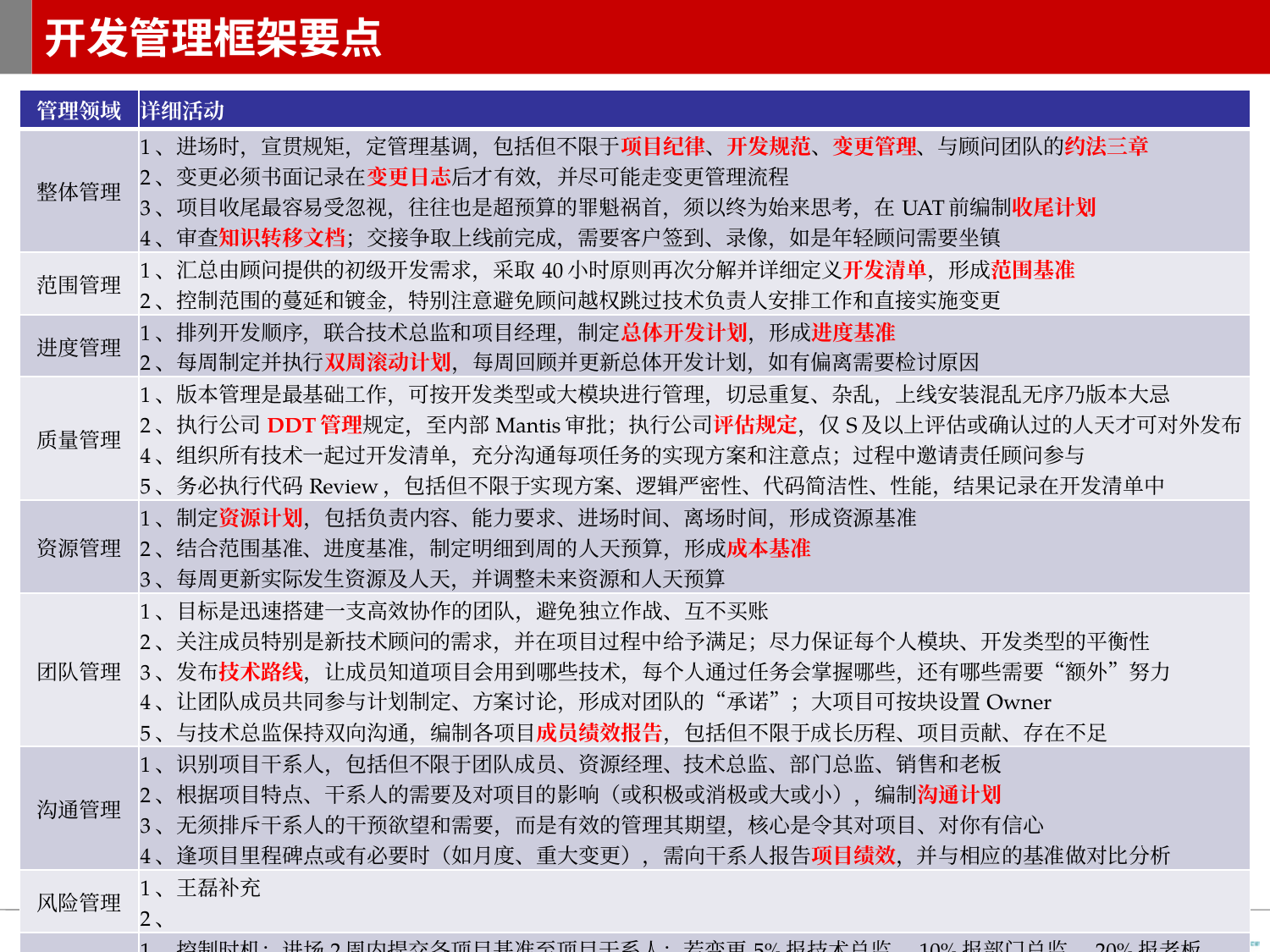

# 开发管理框架要点
| 管理领域 | 详细活动 |
| --- | --- |
| 整体管理 | 1、进场时，宣贯规矩，定管理基调，包括但不限于项目纪律、开发规范、变更管理、与顾问团队的约法三章 2、变更必须书面记录在变更日志后才有效，并尽可能走变更管理流程 3、项目收尾最容易受忽视，往往也是超预算的罪魁祸首，须以终为始来思考，在UAT前编制收尾计划 4、审查知识转移文档；交接争取上线前完成，需要客户签到、录像，如是年轻顾问需要坐镇 |
| 范围管理 | 1、汇总由顾问提供的初级开发需求，采取40小时原则再次分解并详细定义开发清单，形成范围基准 2、控制范围的蔓延和镀金，特别注意避免顾问越权跳过技术负责人安排工作和直接实施变更 |
| 进度管理 | 1、排列开发顺序，联合技术总监和项目经理，制定总体开发计划，形成进度基准 2、每周制定并执行双周滚动计划，每周回顾并更新总体开发计划，如有偏离需要检讨原因 |
| 质量管理 | 1、版本管理是最基础工作，可按开发类型或大模块进行管理，切忌重复、杂乱，上线安装混乱无序乃版本大忌 2、执行公司DDT管理规定，至内部Mantis审批；执行公司评估规定，仅S及以上评估或确认过的人天才可对外发布 4、组织所有技术一起过开发清单，充分沟通每项任务的实现方案和注意点；过程中邀请责任顾问参与 5、务必执行代码Review，包括但不限于实现方案、逻辑严密性、代码简洁性、性能，结果记录在开发清单中 |
| 资源管理 | 1、制定资源计划，包括负责内容、能力要求、进场时间、离场时间，形成资源基准 2、结合范围基准、进度基准，制定明细到周的人天预算，形成成本基准 3、每周更新实际发生资源及人天，并调整未来资源和人天预算 |
| 团队管理 | 1、目标是迅速搭建一支高效协作的团队，避免独立作战、互不买账 2、关注成员特别是新技术顾问的需求，并在项目过程中给予满足；尽力保证每个人模块、开发类型的平衡性 3、发布技术路线，让成员知道项目会用到哪些技术，每个人通过任务会掌握哪些，还有哪些需要“额外”努力 4、让团队成员共同参与计划制定、方案讨论，形成对团队的“承诺”；大项目可按块设置Owner 5、与技术总监保持双向沟通，编制各项目成员绩效报告，包括但不限于成长历程、项目贡献、存在不足 |
| 沟通管理 | 1、识别项目干系人，包括但不限于团队成员、资源经理、技术总监、部门总监、销售和老板 2、根据项目特点、干系人的需要及对项目的影响（或积极或消极或大或小），编制沟通计划 3、无须排斥干系人的干预欲望和需要，而是有效的管理其期望，核心是令其对项目、对你有信心 4、逢项目里程碑点或有必要时（如月度、重大变更），需向干系人报告项目绩效，并与相应的基准做对比分析 |
| 风险管理 | 1、王磊补充 2、 |
| 考核办法 | 1、控制时机：进场2周内提交各项目基准至项目干系人；若变更5%报技术总监，10%报部门总监，20%报老板 2、考核指标：各类基准实际偏离率；成员成长速度、成员再次合作的愿望度 |
| 参考模板 | 1、管理模板：表设计、项目计划、开发清单、沟通管理、项目日志、交接计划、PPT模板、Word模板 2、参考文档：项目纪律、变更流程、DDT规范、开发规范 |

5